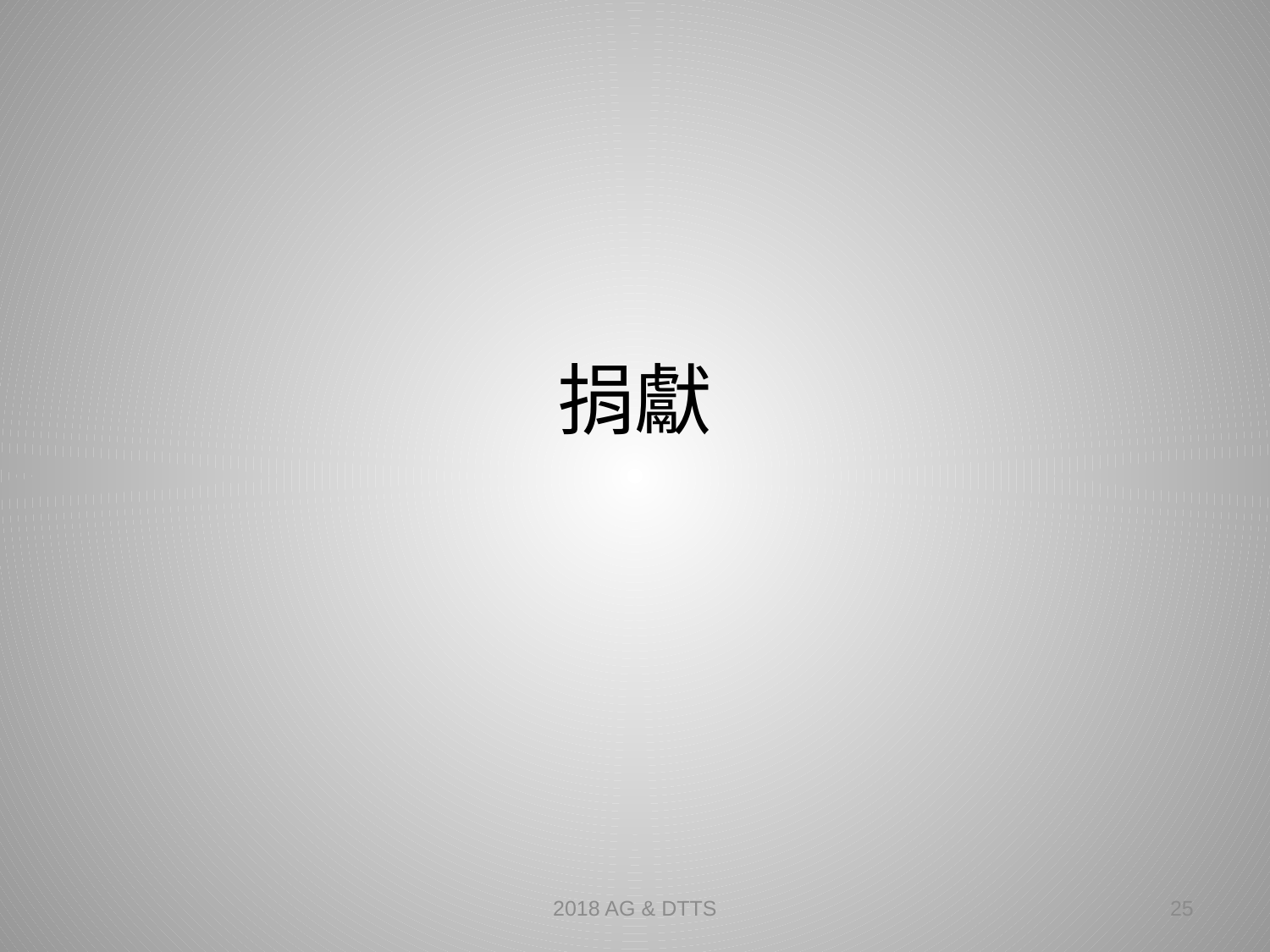

# 捐獻

2018 AG & DTTS
25